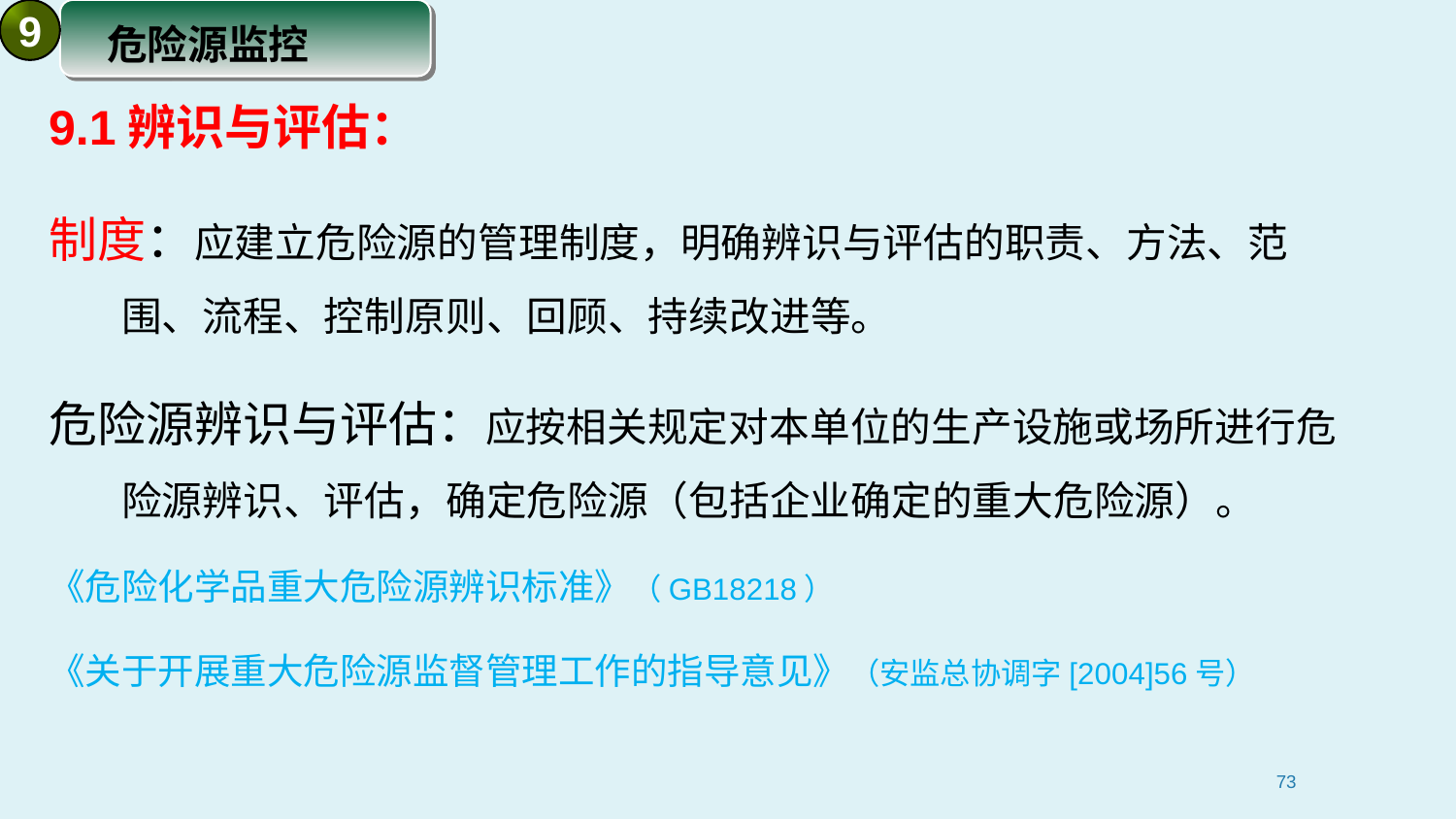

9
危险源监控
9.1辨识与评估：
制度：应建立危险源的管理制度，明确辨识与评估的职责、方法、范围、流程、控制原则、回顾、持续改进等。
危险源辨识与评估：应按相关规定对本单位的生产设施或场所进行危险源辨识、评估，确定危险源（包括企业确定的重大危险源）。
《危险化学品重大危险源辨识标准》（GB18218）
《关于开展重大危险源监督管理工作的指导意见》（安监总协调字[2004]56号）
                                     73